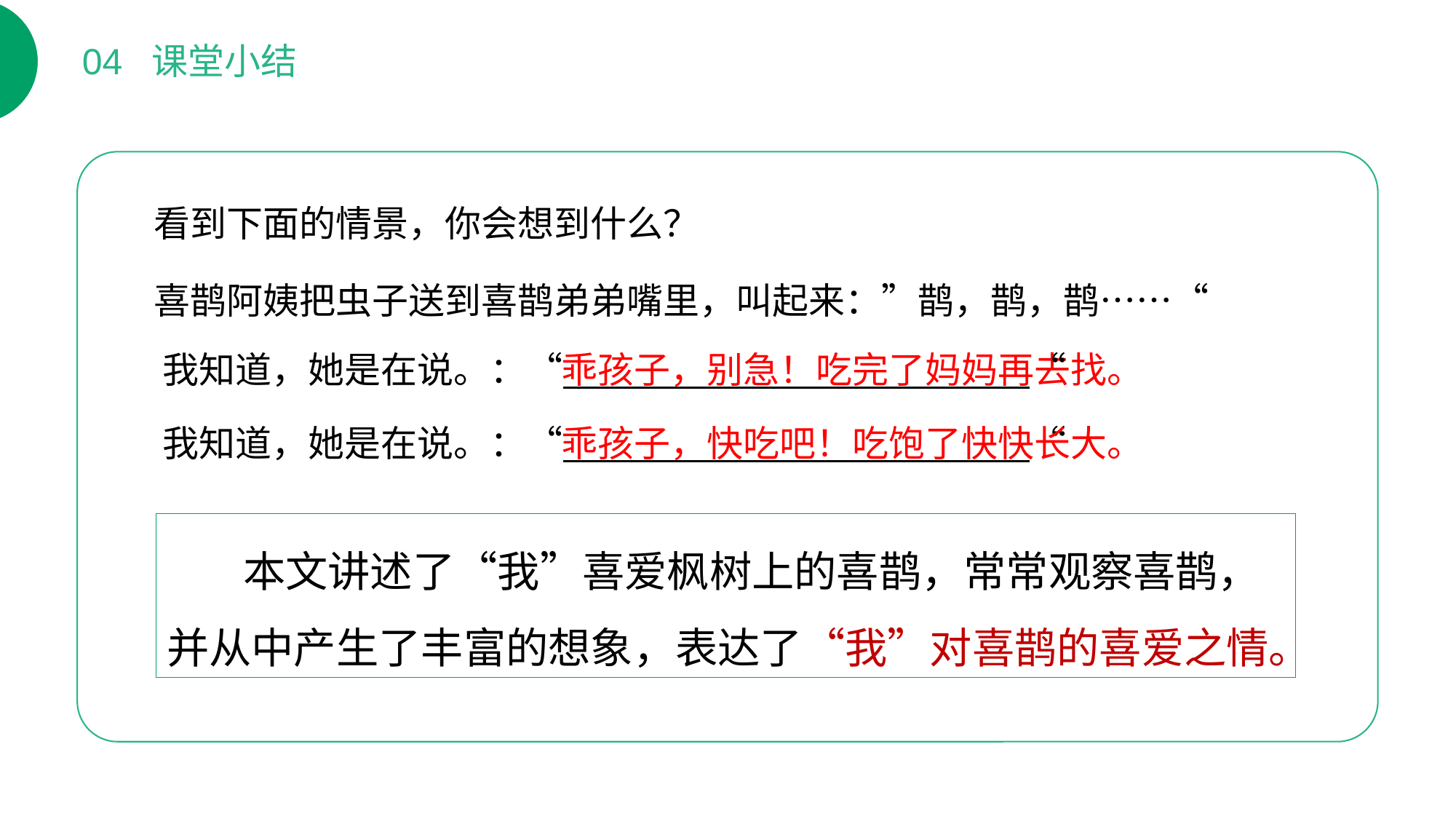

04  课堂小结
看到下面的情景，你会想到什么？
喜鹊阿姨把虫子送到喜鹊弟弟嘴里，叫起来：”鹊，鹊，鹊……“
我知道，她是在说。：“                                                         “
乖孩子，别急！吃完了妈妈再去找。
我知道，她是在说。：“                                                         “
乖孩子，快吃吧！吃饱了快快长大。
       本文讲述了“我”喜爱枫树上的喜鹊，常常观察喜鹊，并从中产生了丰富的想象，表达了“我”对喜鹊的喜爱之情。